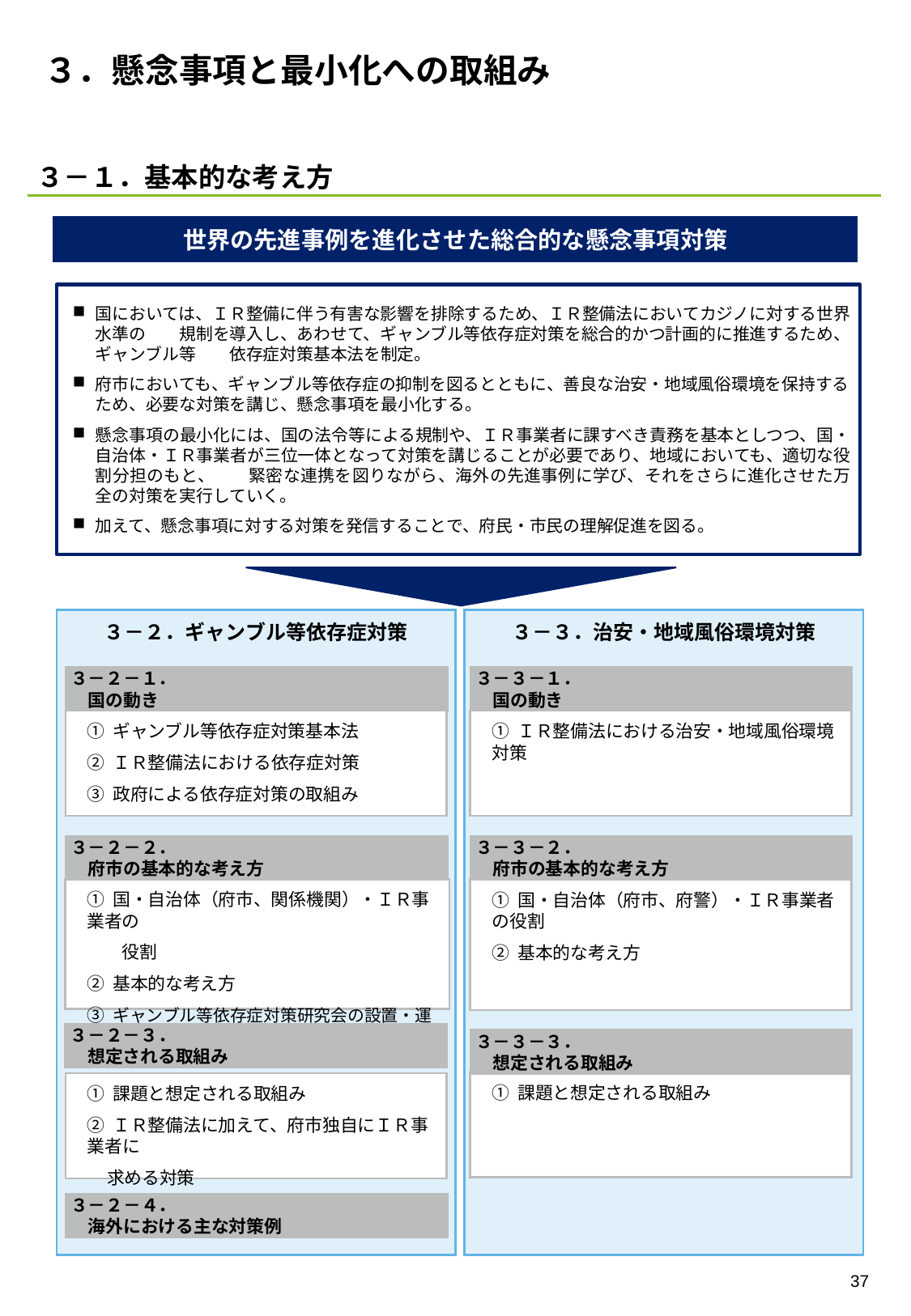

#

３．懸念事項と最小化への取組み
３－１．基本的な考え方
世界の先進事例を進化させた総合的な懸念事項対策
国においては、ＩＲ整備に伴う有害な影響を排除するため、ＩＲ整備法においてカジノに対する世界水準の　　規制を導入し、あわせて、ギャンブル等依存症対策を総合的かつ計画的に推進するため、ギャンブル等　　依存症対策基本法を制定。
府市においても、ギャンブル等依存症の抑制を図るとともに、善良な治安・地域風俗環境を保持するため、必要な対策を講じ、懸念事項を最小化する。
懸念事項の最小化には、国の法令等による規制や、ＩＲ事業者に課すべき責務を基本としつつ、国・自治体・ＩＲ事業者が三位一体となって対策を講じることが必要であり、地域においても、適切な役割分担のもと、　　緊密な連携を図りながら、海外の先進事例に学び、それをさらに進化させた万全の対策を実行していく。
加えて、懸念事項に対する対策を発信することで、府民・市民の理解促進を図る。

３－２．ギャンブル等依存症対策
３－３．治安・地域風俗環境対策
３－２－１．
　国の動き
３－３－１．
　国の動き
① ＩＲ整備法における治安・地域風俗環境対策

① ギャンブル等依存症対策基本法
② ＩＲ整備法における依存症対策
③ 政府による依存症対策の取組み
３－２－２．
　府市の基本的な考え方
３－３－２．
　府市の基本的な考え方
① 国・自治体（府市、関係機関）・ＩＲ事業者の
　　役割
② 基本的な考え方
③ ギャンブル等依存症対策研究会の設置・運営
① 国・自治体（府市、府警）・ＩＲ事業者の役割
② 基本的な考え方
３－２－３．
　想定される取組み
３－３－３．
　想定される取組み
① 課題と想定される取組み
① 課題と想定される取組み
② ＩＲ整備法に加えて、府市独自にＩＲ事業者に
    求める対策

３－２－４．
　海外における主な対策例
37